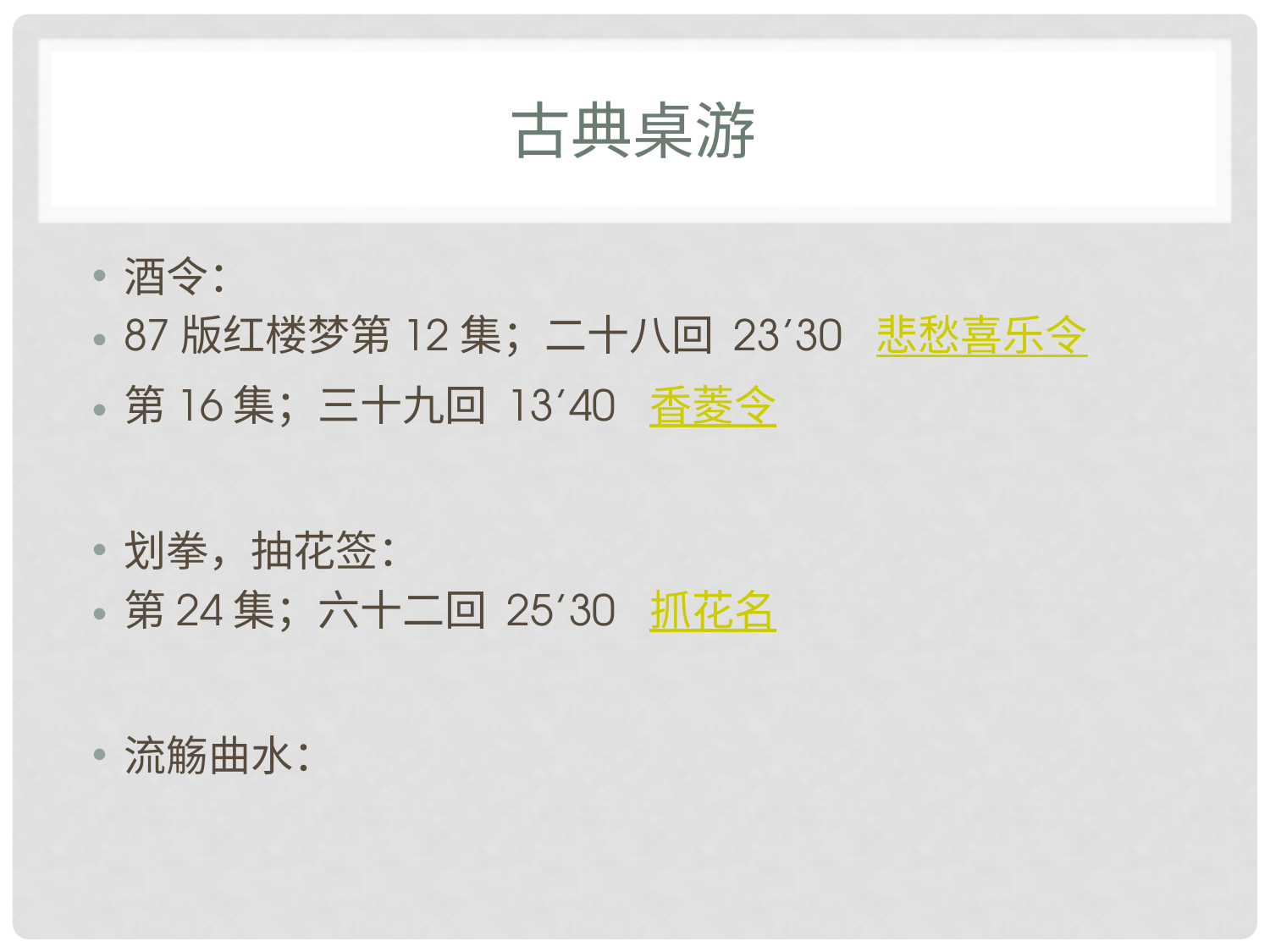

# 古典桌游
酒令：
87版红楼梦第12集；二十八回 23’30  悲愁喜乐令
第16集；三十九回 13’40  香菱令

划拳，抽花签：
第24集；六十二回 25’30  抓花名

流觞曲水：